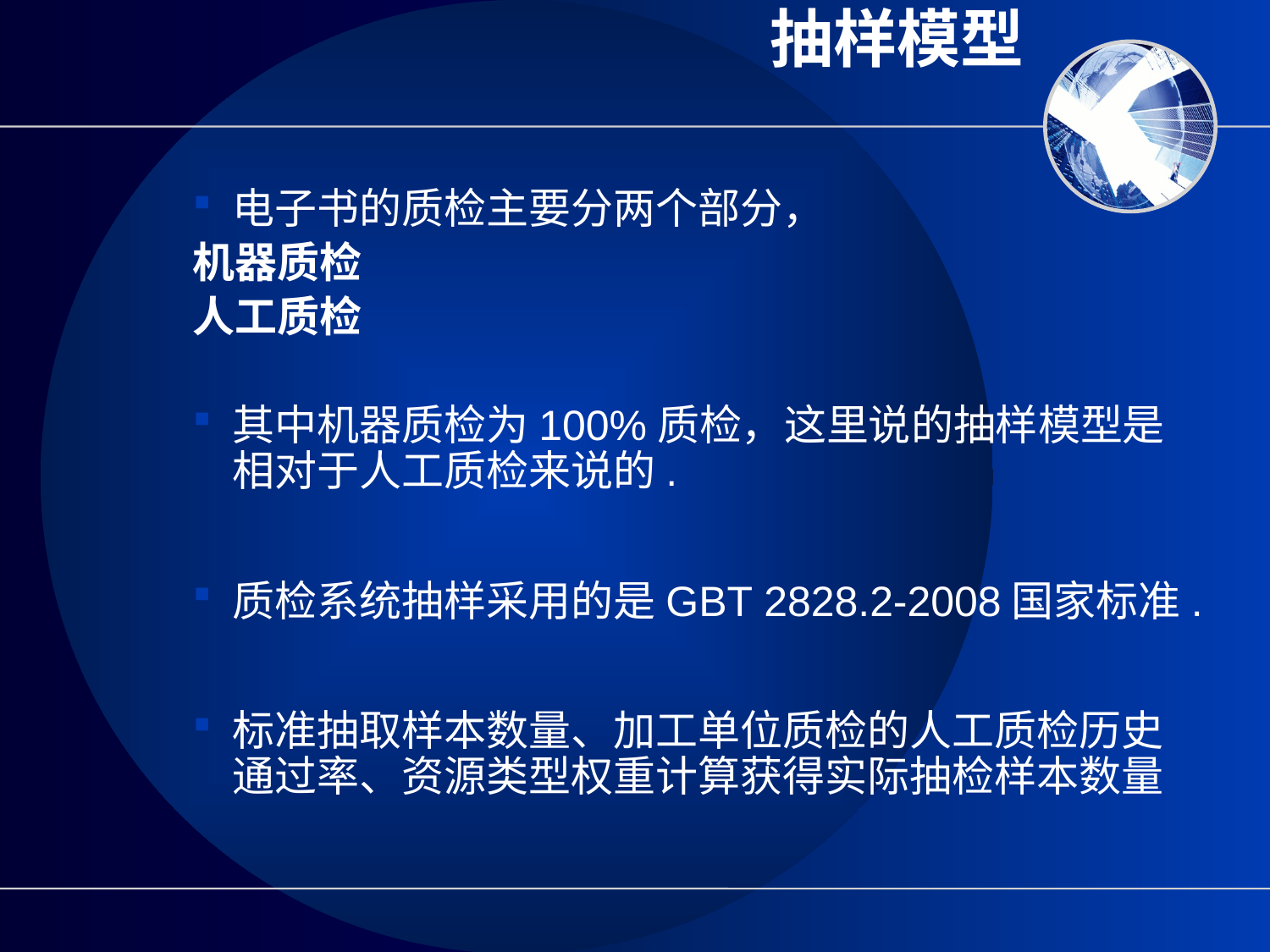

# 抽样模型
电子书的质检主要分两个部分，
机器质检
人工质检

其中机器质检为100%质检，这里说的抽样模型是相对于人工质检来说的.

质检系统抽样采用的是GBT 2828.2-2008国家标准.

标准抽取样本数量、加工单位质检的人工质检历史通过率、资源类型权重计算获得实际抽检样本数量